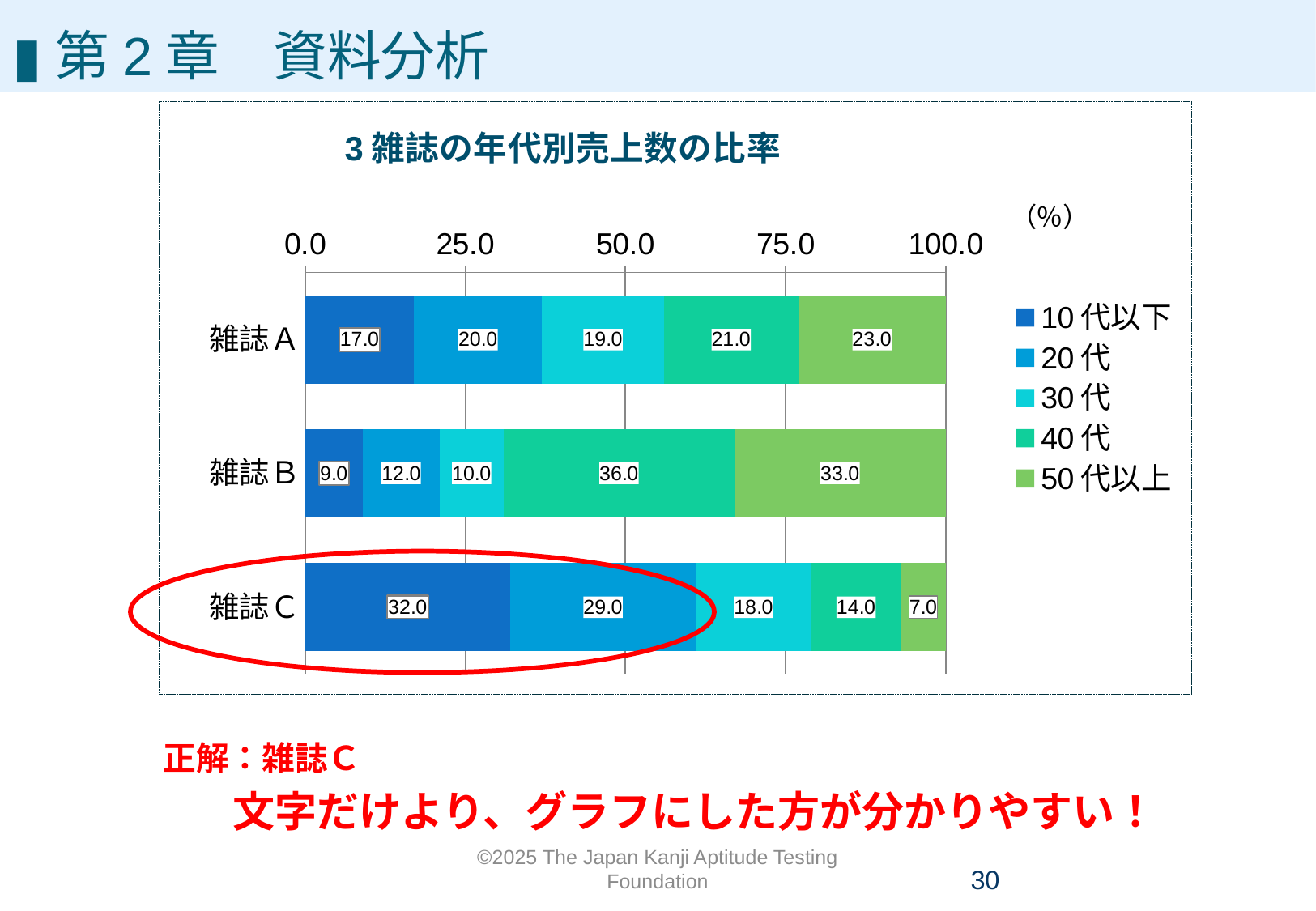

▮第2章　資料分析

　  正解：雑誌Ｃ
文字だけより、グラフにした方が分かりやすい！

### Chart: 3雑誌の年代別売上数の比率

| Category | 10代以下 | 20代 | 30代 | 40代 | 50代以上 |
|---|---|---|---|---|---|
| 雑誌Ａ | 17.0 | 20.0 | 19.0 | 21.0 | 23.0 |
| 雑誌Ｂ | 9.0 | 12.0 | 10.0 | 36.0 | 33.0 |
| 雑誌Ｃ | 32.0 | 29.0 | 18.0 | 14.0 | 7.0 |

©2025 The Japan Kanji Aptitude Testing Foundation
30